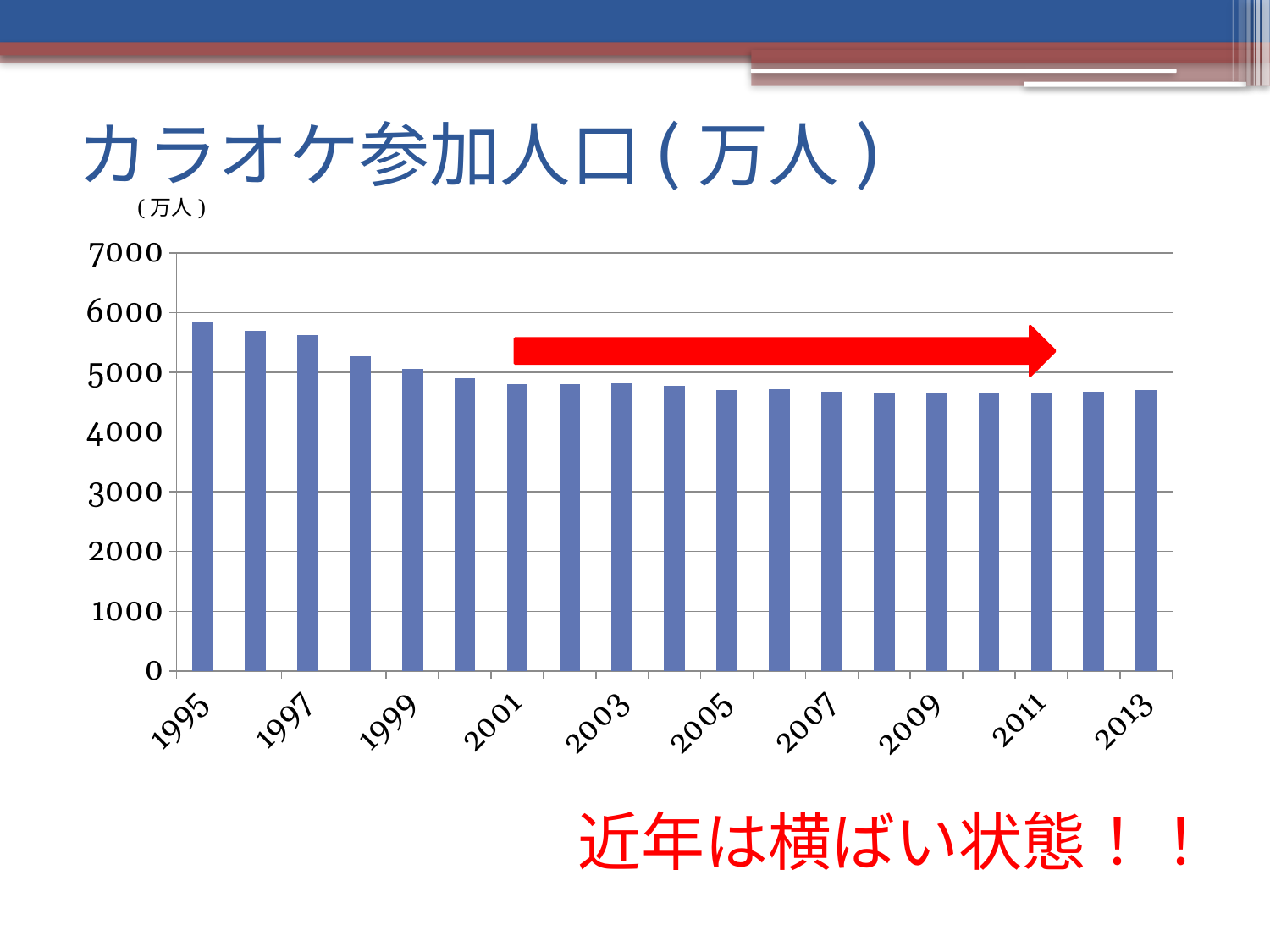

# カラオケ参加人口(万人)
(万人)

### Chart

| Category | 参加人口 |
|---|---|
| 1995 | 5850.0 |
| 1996 | 5690.0 |
| 1997 | 5630.0 |
| 1998 | 5270.0 |
| 1999 | 5060.0 |
| 2000 | 4900.0 |
| 2001 | 4800.0 |
| 2002 | 4800.0 |
| 2003 | 4820.0 |
| 2004 | 4780.0 |
| 2005 | 4700.0 |
| 2006 | 4720.0 |
| 2007 | 4670.0 |
| 2008 | 4660.0 |
| 2009 | 4650.0 |
| 2010 | 4650.0 |
| 2011 | 4640.0 |
| 2012 | 4680.0 |
| 2013 | 4710.0 |
近年は横ばい状態！！